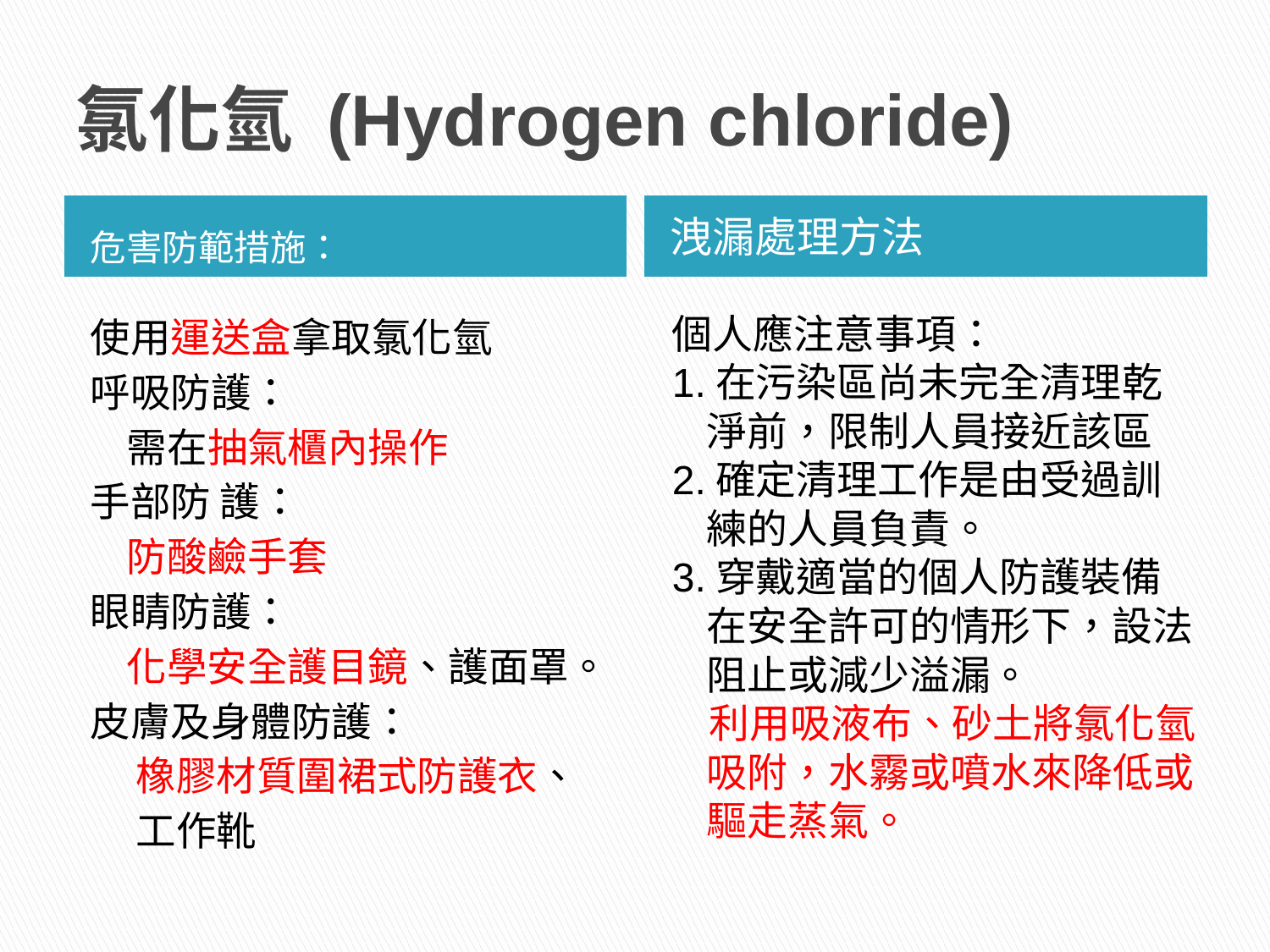

# 氯化氫 (Hydrogen chloride)

危害防範措施：

洩漏處理方法
個人應注意事項：
1.在污染區尚未完全清理乾淨前，限制人員接近該區
2.確定清理工作是由受過訓練的人員負責。
3.穿戴適當的個人防護裝備在安全許可的情形下，設法阻止或減少溢漏。
   利用吸液布、砂土將氯化氫吸附，水霧或噴水來降低或驅走蒸氣。

使用運送盒拿取氯化氫
呼吸防護：
   需在抽氣櫃內操作
手部防 護：
   防酸鹼手套
眼睛防護：
   化學安全護目鏡、護面罩。
皮膚及身體防護：
    橡膠材質圍裙式防護衣、
    工作靴